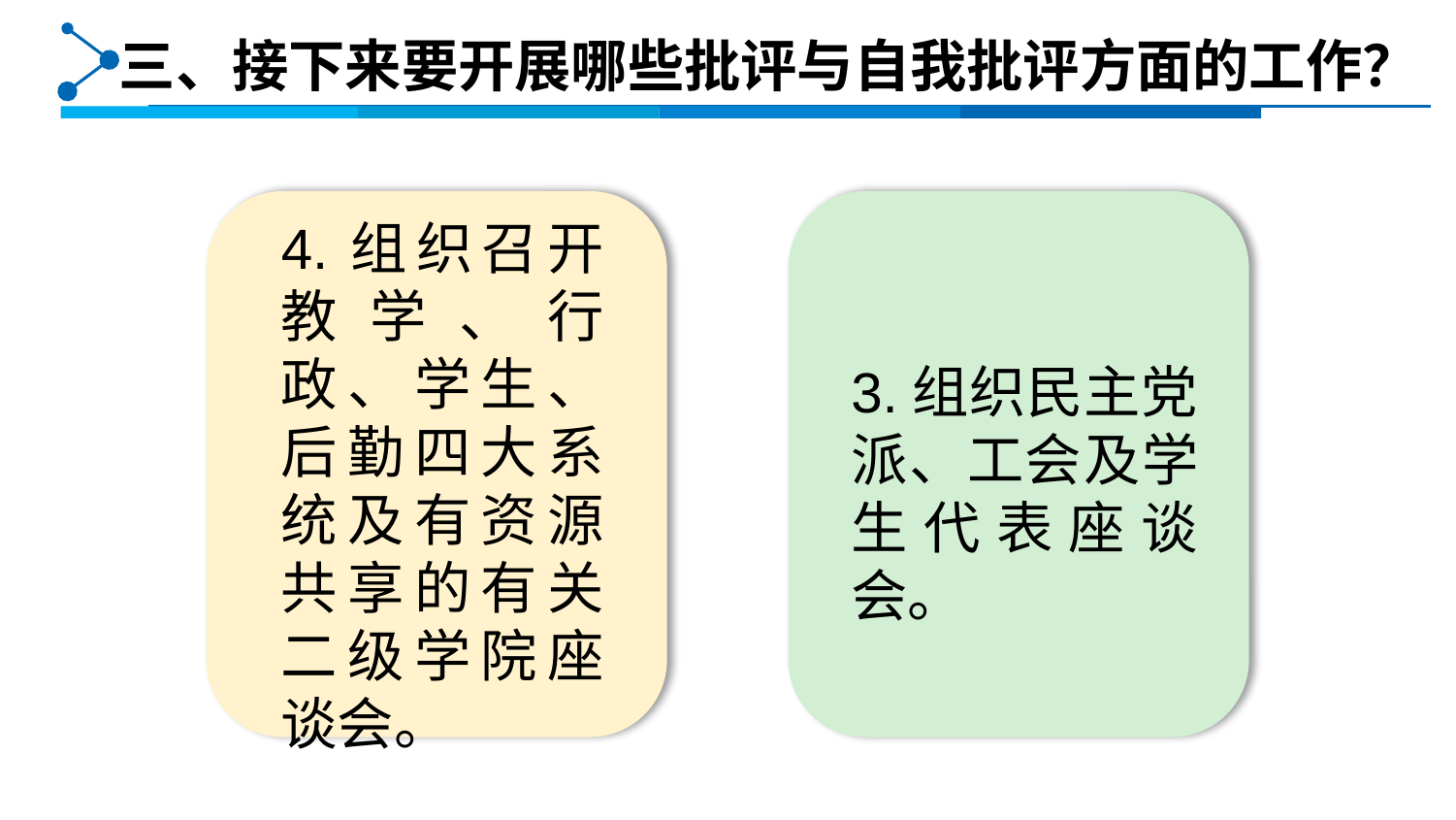

三、接下来要开展哪些批评与自我批评方面的工作？

4.组织召开教学、行政、学生、后勤四大系统及有资源共享的有关二级学院座谈会。
3.组织民主党派、工会及学生代表座谈会。